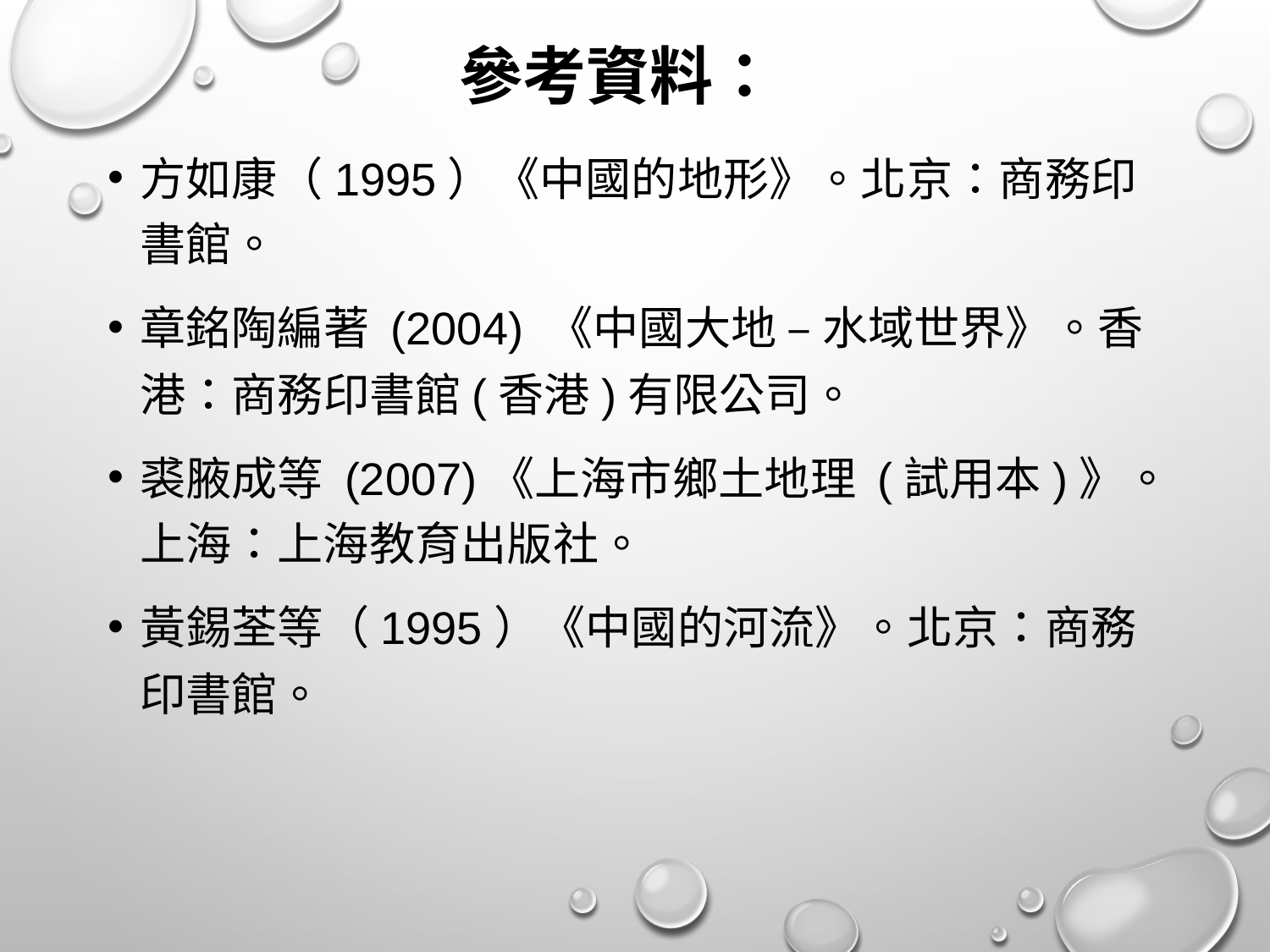

# 參考資料：
方如康（1995）《中國的地形》。北京：商務印書館。
章銘陶編著 (2004) 《中國大地 – 水域世界》。香港：商務印書館(香港)有限公司。
裘腋成等 (2007)《上海市鄉土地理 (試用本)》。上海：上海教育出版社。
黃錫荃等（1995）《中國的河流》。北京：商務印書館。